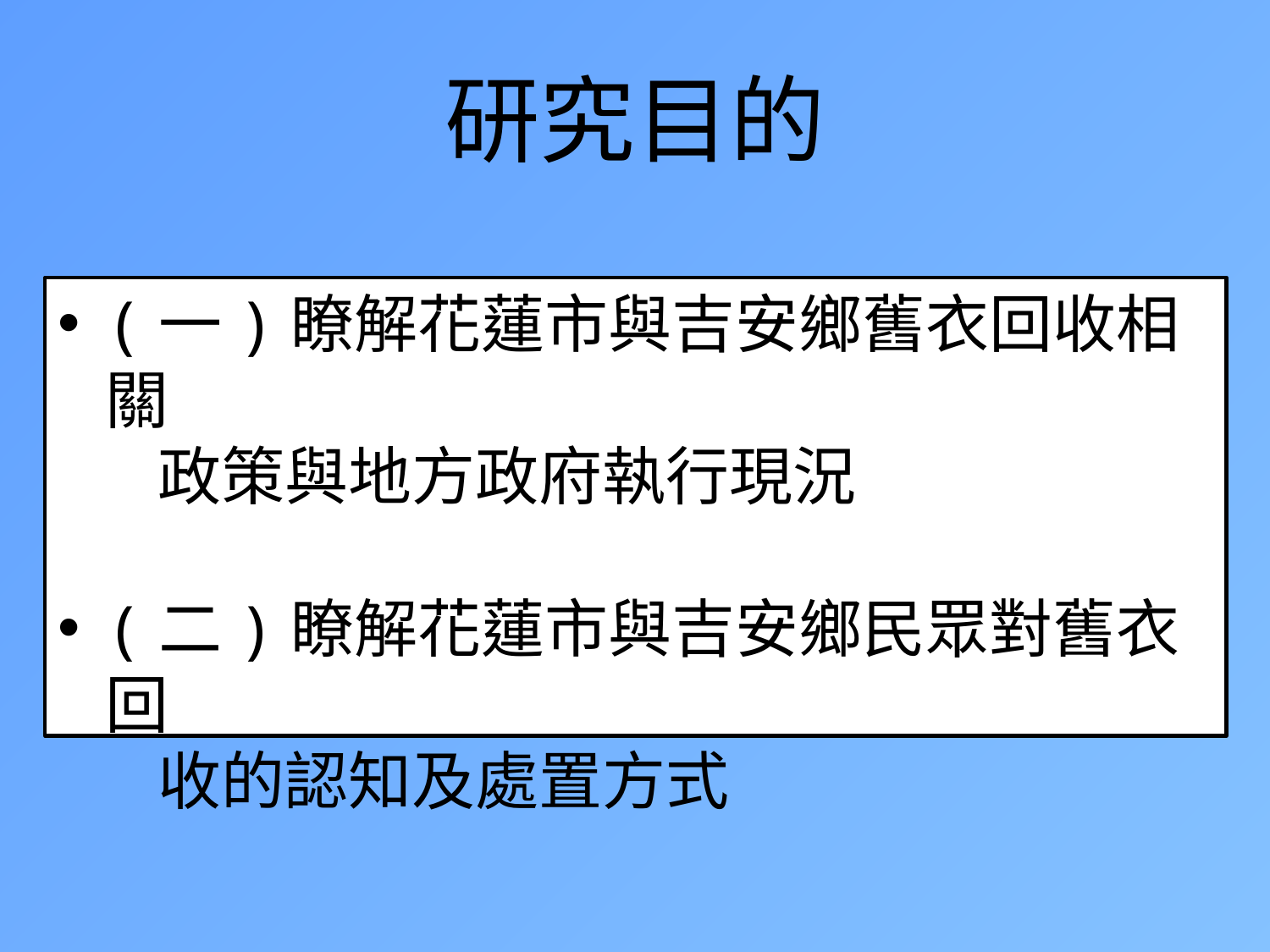

# 研究目的
(一)瞭解花蓮市與吉安鄉舊衣回收相關
      政策與地方政府執行現況

(二)瞭解花蓮市與吉安鄉民眾對舊衣回
      收的認知及處置方式